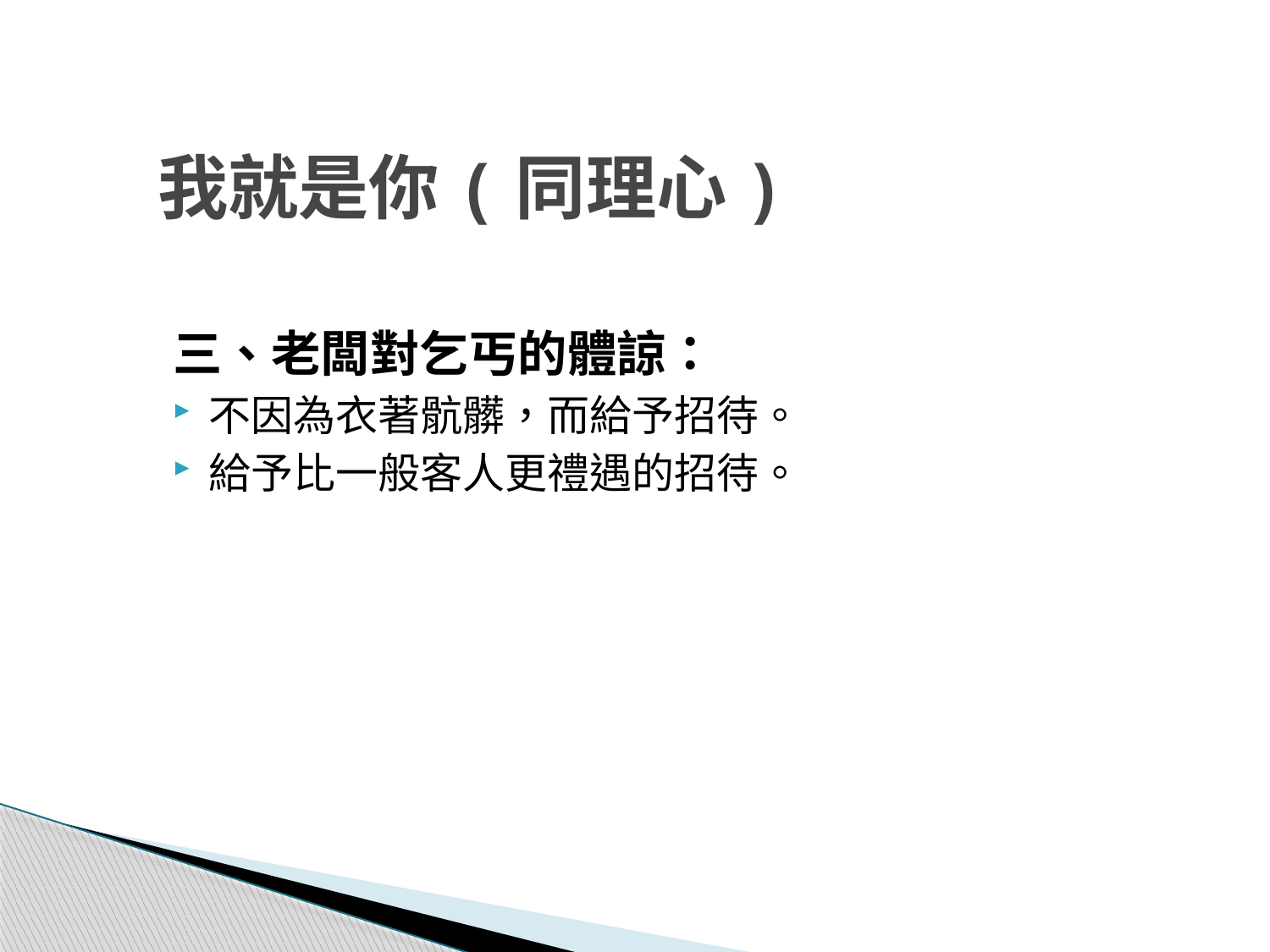

# 我就是你(同理心)
三、老闆對乞丐的體諒：
不因為衣著骯髒，而給予招待。
給予比一般客人更禮遇的招待。